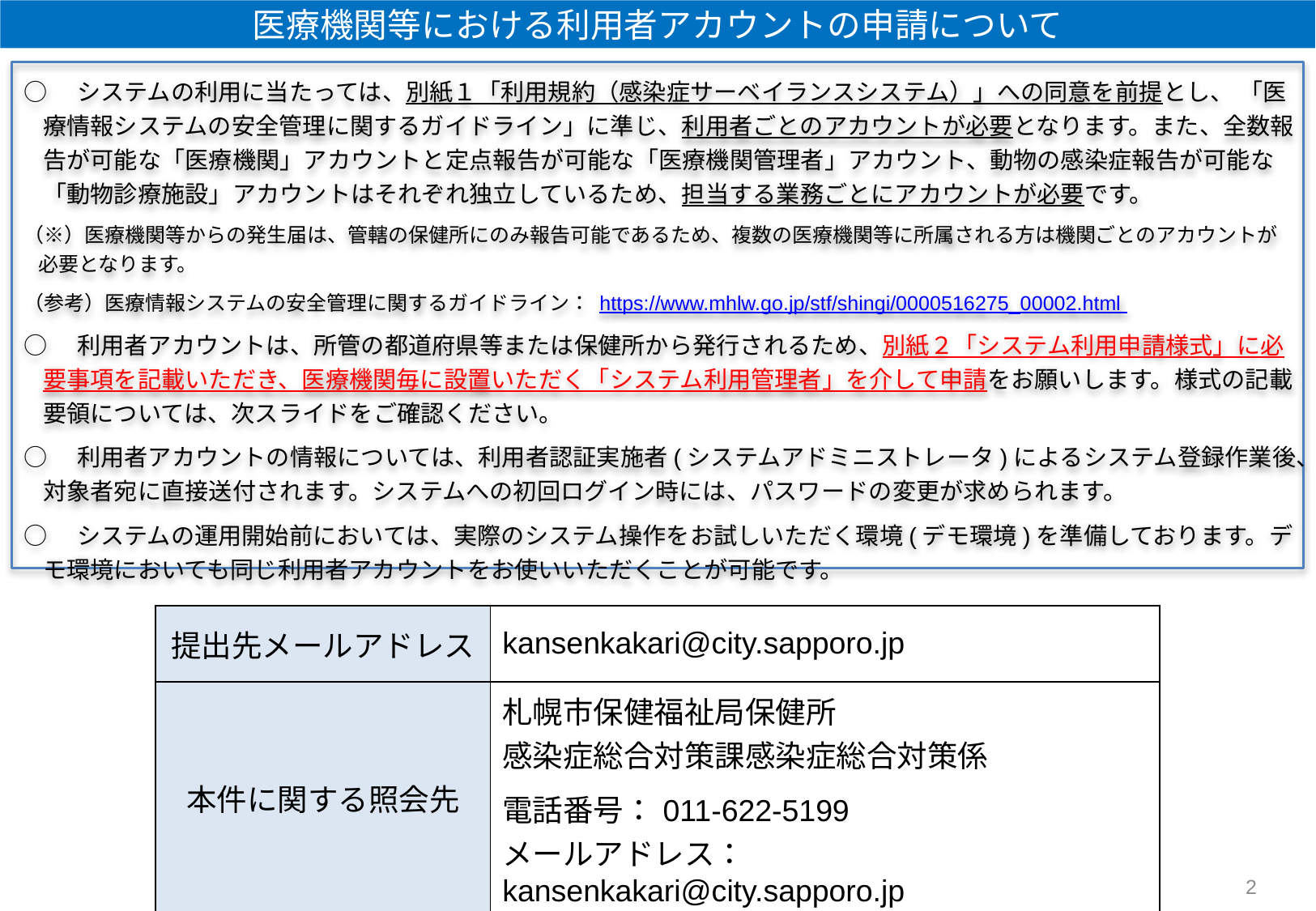

# 医療機関等における利用者アカウントの申請について
○　システムの利用に当たっては、別紙１「利用規約（感染症サーベイランスシステム）」への同意を前提とし、 「医療情報システムの安全管理に関するガイドライン」に準じ、利用者ごとのアカウントが必要となります。また、全数報告が可能な「医療機関」アカウントと定点報告が可能な「医療機関管理者」アカウント、動物の感染症報告が可能な「動物診療施設」アカウントはそれぞれ独立しているため、担当する業務ごとにアカウントが必要です。
（※）医療機関等からの発生届は、管轄の保健所にのみ報告可能であるため、複数の医療機関等に所属される方は機関ごとのアカウントが必要となります。
（参考）医療情報システムの安全管理に関するガイドライン： https://www.mhlw.go.jp/stf/shingi/0000516275_00002.html
○　利用者アカウントは、所管の都道府県等または保健所から発行されるため、別紙２「システム利用申請様式」に必要事項を記載いただき、医療機関毎に設置いただく「システム利用管理者」を介して申請をお願いします。様式の記載要領については、次スライドをご確認ください。
○　利用者アカウントの情報については、利用者認証実施者(システムアドミニストレータ)によるシステム登録作業後、対象者宛に直接送付されます。システムへの初回ログイン時には、パスワードの変更が求められます。
○　システムの運用開始前においては、実際のシステム操作をお試しいただく環境(デモ環境)を準備しております。デモ環境においても同じ利用者アカウントをお使いいただくことが可能です。
| 提出先メールアドレス | kansenkakari@city.sapporo.jp |
| --- | --- |
| 本件に関する照会先 | 札幌市保健福祉局保健所 感染症総合対策課感染症総合対策係 電話番号：011-622-5199 メールアドレス：kansenkakari@city.sapporo.jp |
2